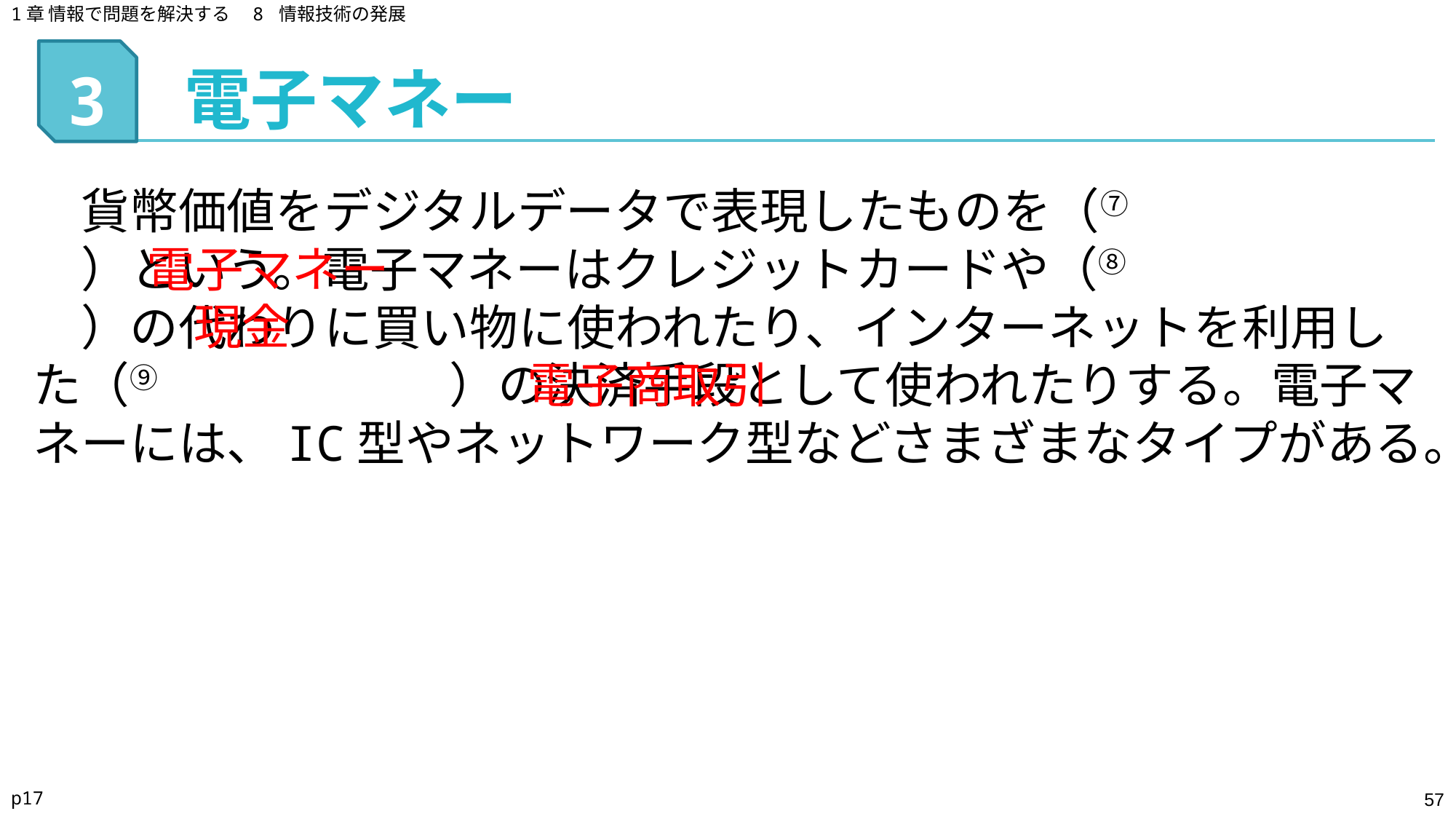

1章 情報で問題を解決する　8 情報技術の発展
電子マネー
# 3
　貨幣価値をデジタルデータで表現したものを（⑦　　　　　　）という。電子マネーはクレジットカードや（⑧　　　　　　）の代わりに買い物に使われたり、インターネットを利用した（⑨　　　　　　）の決済手段として使われたりする。電子マネーには、IC型やネットワーク型などさまざまなタイプがある。
電子マネー
現金
電子商取引
p17
57